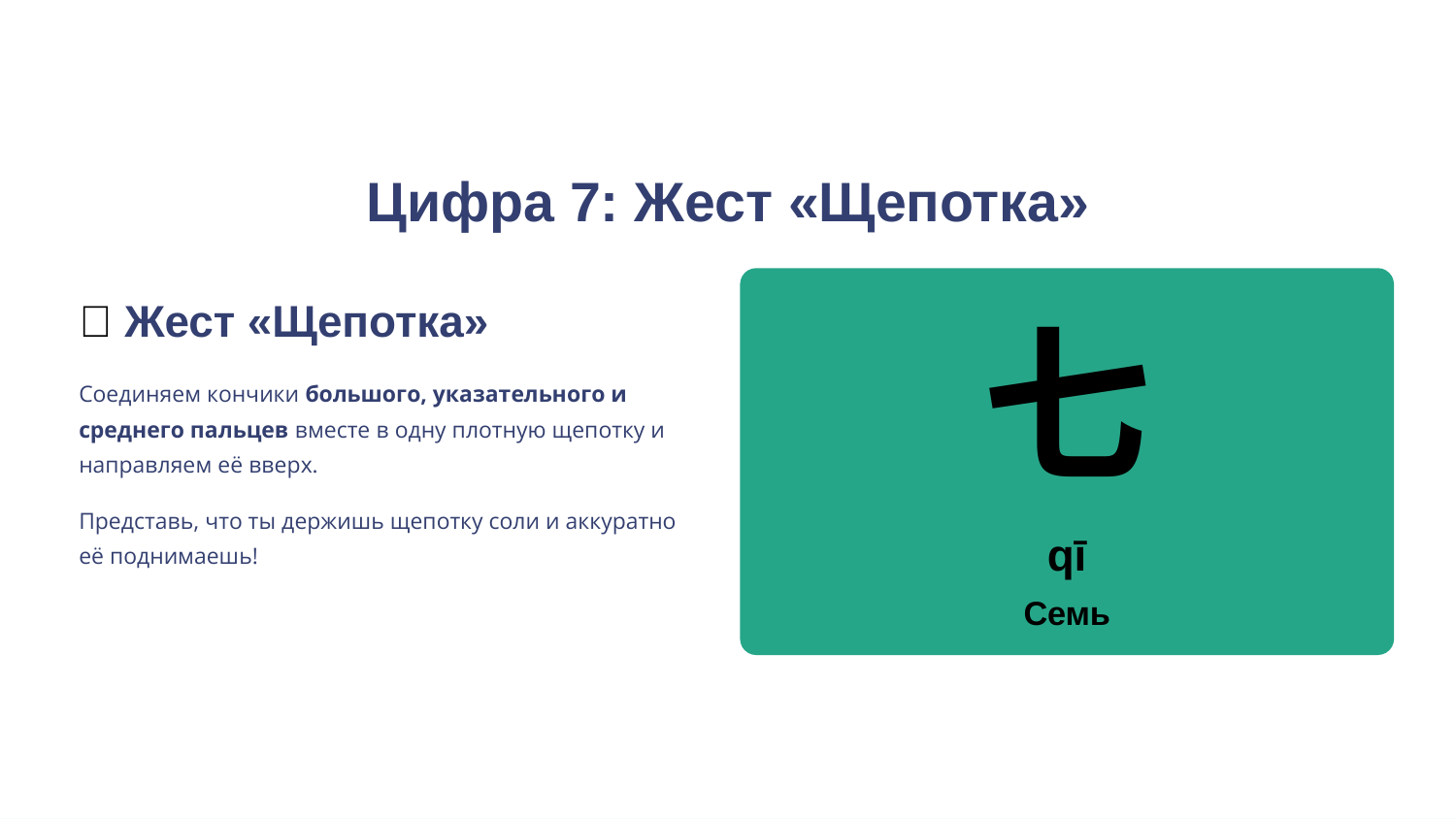

Цифра 7: Жест «Щепотка»

🤌 Жест «Щепотка»
七
Соединяем кончики большого, указательного и среднего пальцев вместе в одну плотную щепотку и направляем её вверх.
Представь, что ты держишь щепотку соли и аккуратно её поднимаешь!
qī
Семь